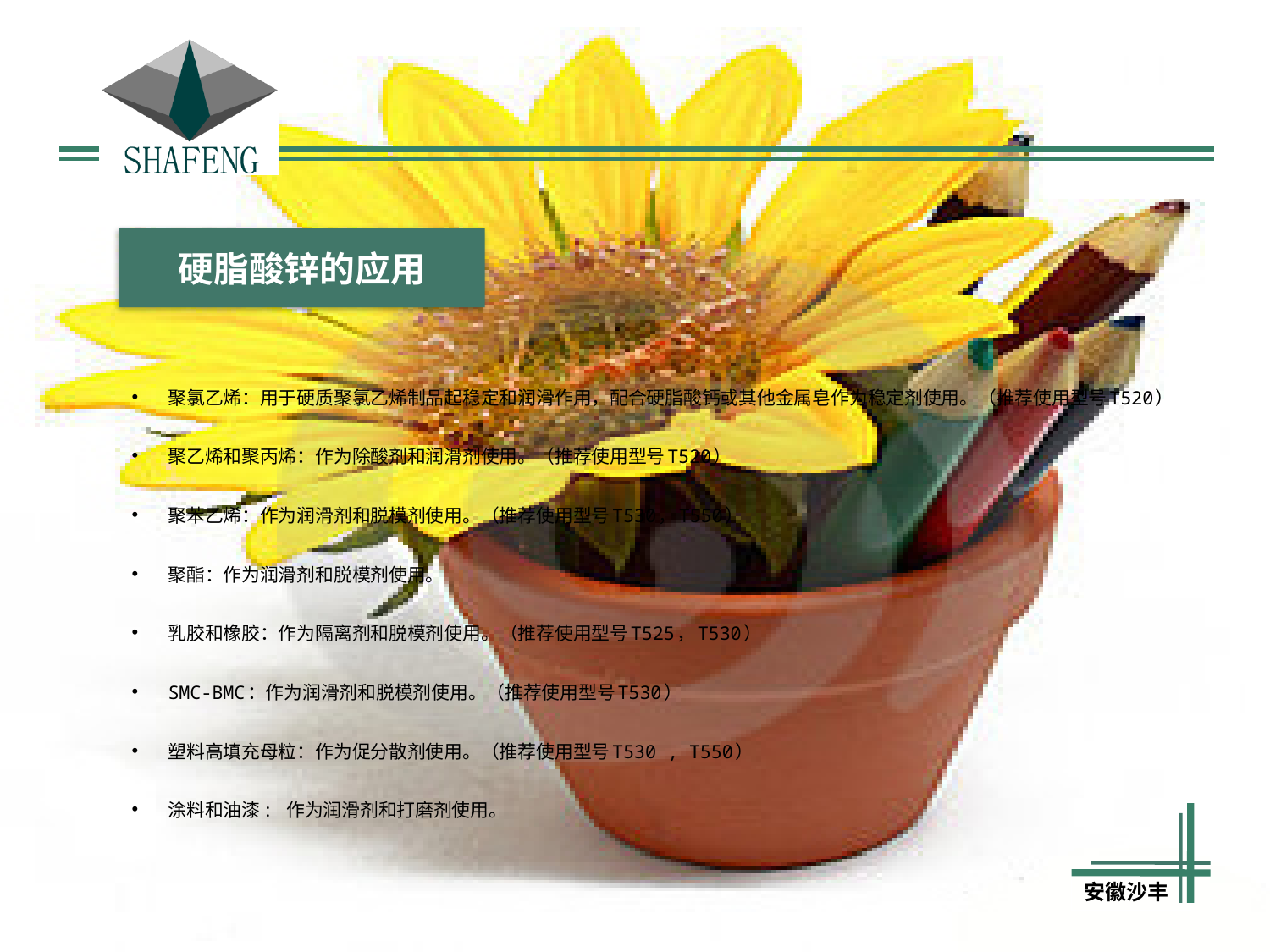

硬脂酸锌的应用
聚氯乙烯：用于硬质聚氯乙烯制品起稳定和润滑作用，配合硬脂酸钙或其他金属皂作为稳定剂使用。（推荐使用型号T520）

聚乙烯和聚丙烯：作为除酸剂和润滑剂使用。（推荐使用型号T520）

聚苯乙烯：作为润滑剂和脱模剂使用。（推荐使用型号T530，T550）

聚酯：作为润滑剂和脱模剂使用。

乳胶和橡胶：作为隔离剂和脱模剂使用。（推荐使用型号T525，T530）

SMC-BMC：作为润滑剂和脱模剂使用。（推荐使用型号T530）

塑料高填充母粒：作为促分散剂使用。（推荐使用型号T530 , T550）

涂料和油漆: 作为润滑剂和打磨剂使用。

|  |
| --- |